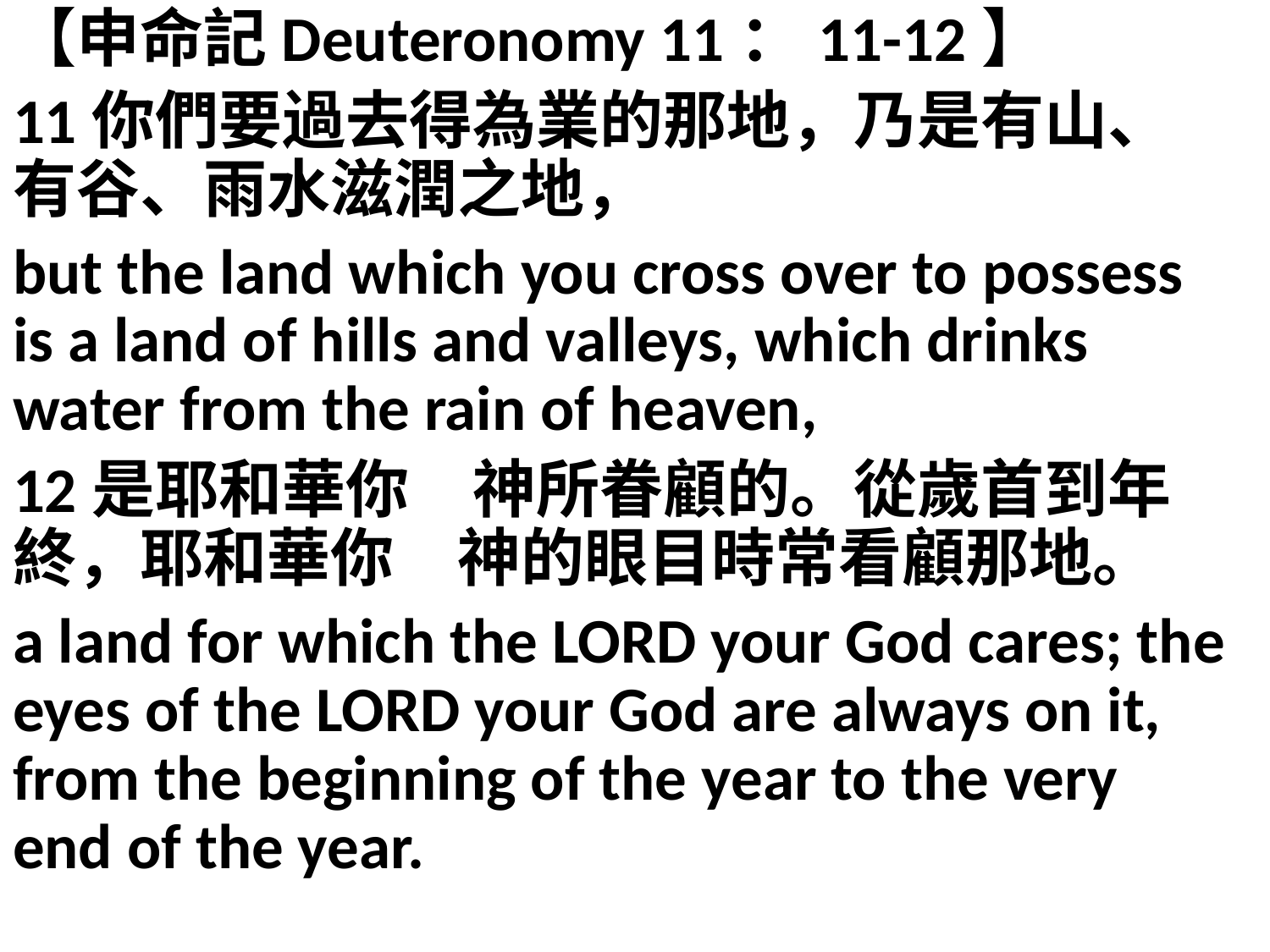

【申命記Deuteronomy 11：11-12】
11你們要過去得為業的那地，乃是有山、有谷、雨水滋潤之地，
but the land which you cross over to possess is a land of hills and valleys, which drinks water from the rain of heaven,
12是耶和華你　神所眷顧的。從歲首到年終，耶和華你　神的眼目時常看顧那地。
a land for which the LORD your God cares; the eyes of the LORD your God are always on it, from the beginning of the year to the very end of the year.